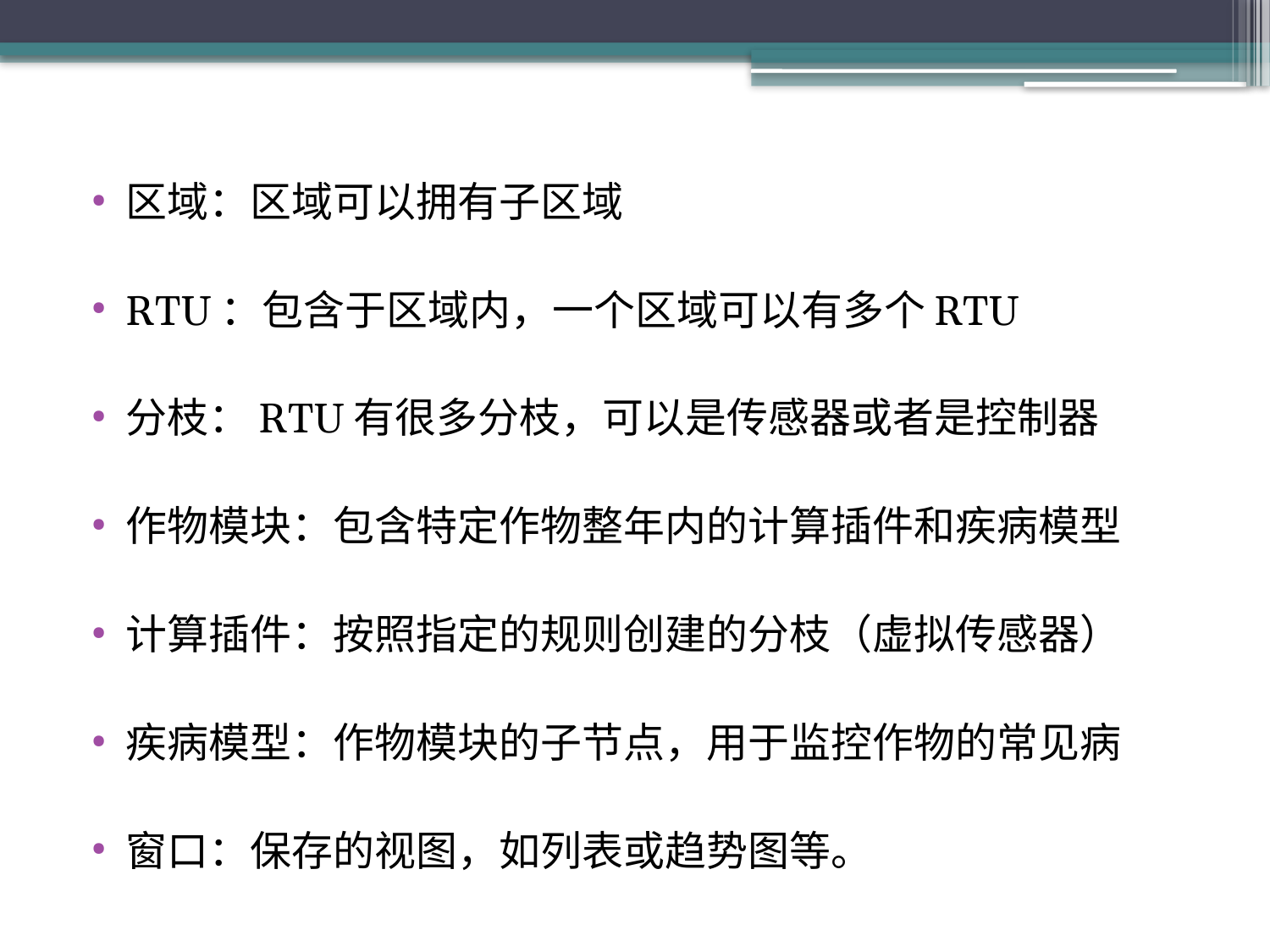

区域：区域可以拥有子区域

RTU：包含于区域内，一个区域可以有多个RTU

分枝：RTU有很多分枝，可以是传感器或者是控制器

作物模块：包含特定作物整年内的计算插件和疾病模型

计算插件：按照指定的规则创建的分枝（虚拟传感器）

疾病模型：作物模块的子节点，用于监控作物的常见病

窗口：保存的视图，如列表或趋势图等。